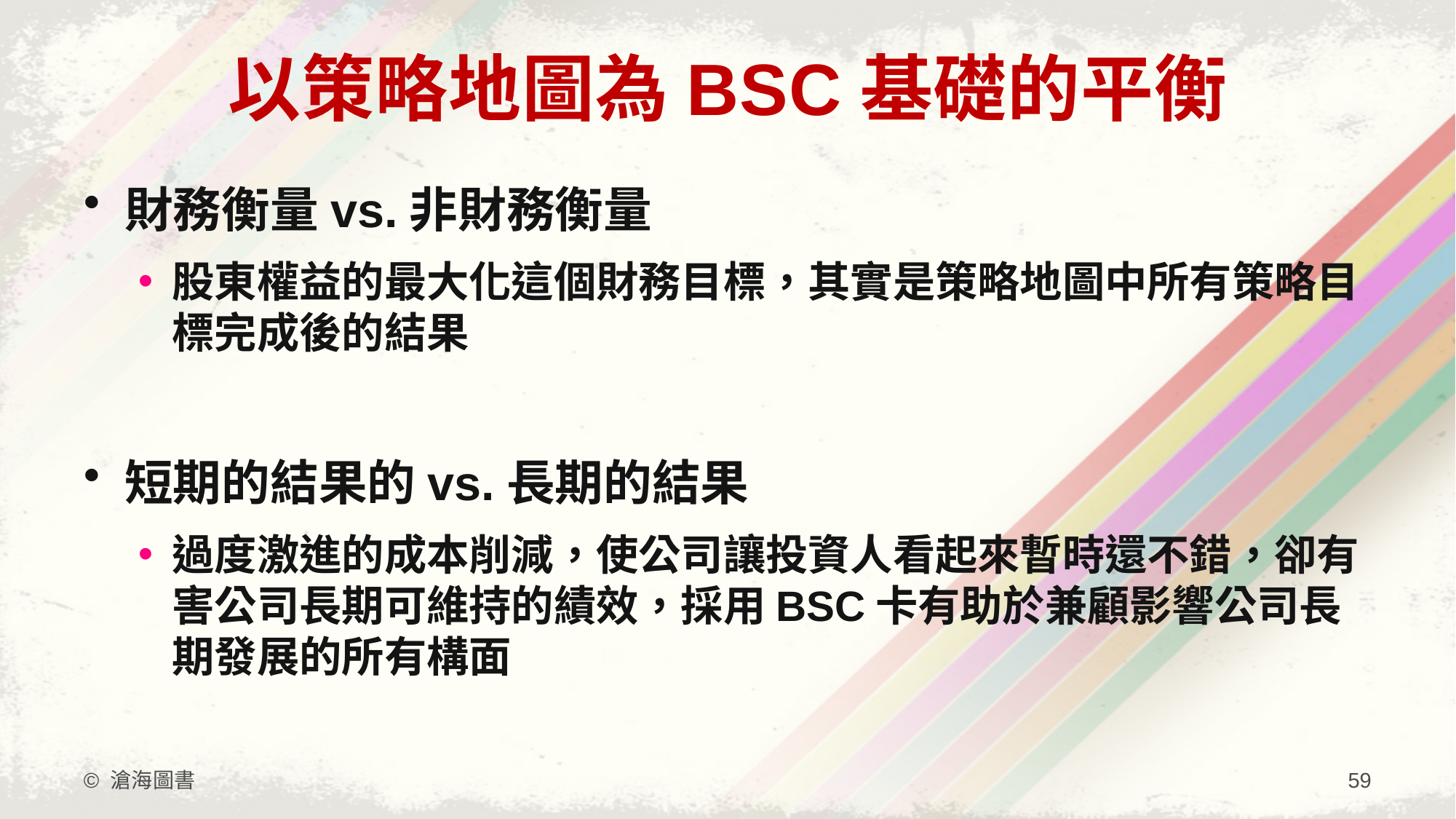

# 以策略地圖為BSC基礎的平衡
財務衡量vs.非財務衡量
股東權益的最大化這個財務目標，其實是策略地圖中所有策略目標完成後的結果

短期的結果的vs.長期的結果
過度激進的成本削減，使公司讓投資人看起來暫時還不錯，卻有害公司長期可維持的績效，採用BSC卡有助於兼顧影響公司長期發展的所有構面
© 滄海圖書
59